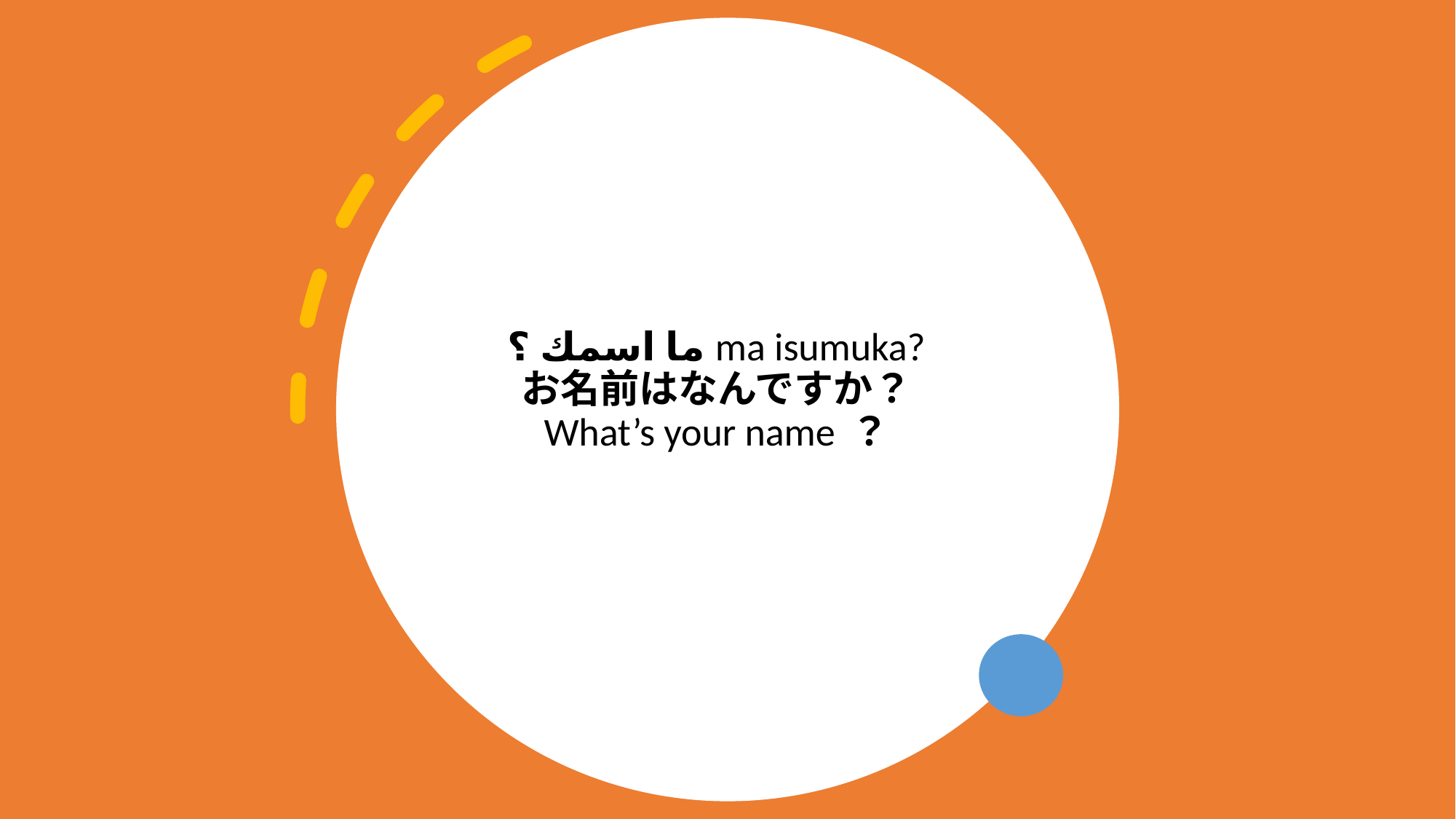

# ما اسمك ؟ ma isumuka? お名前はなんですか？ What’s your name ？